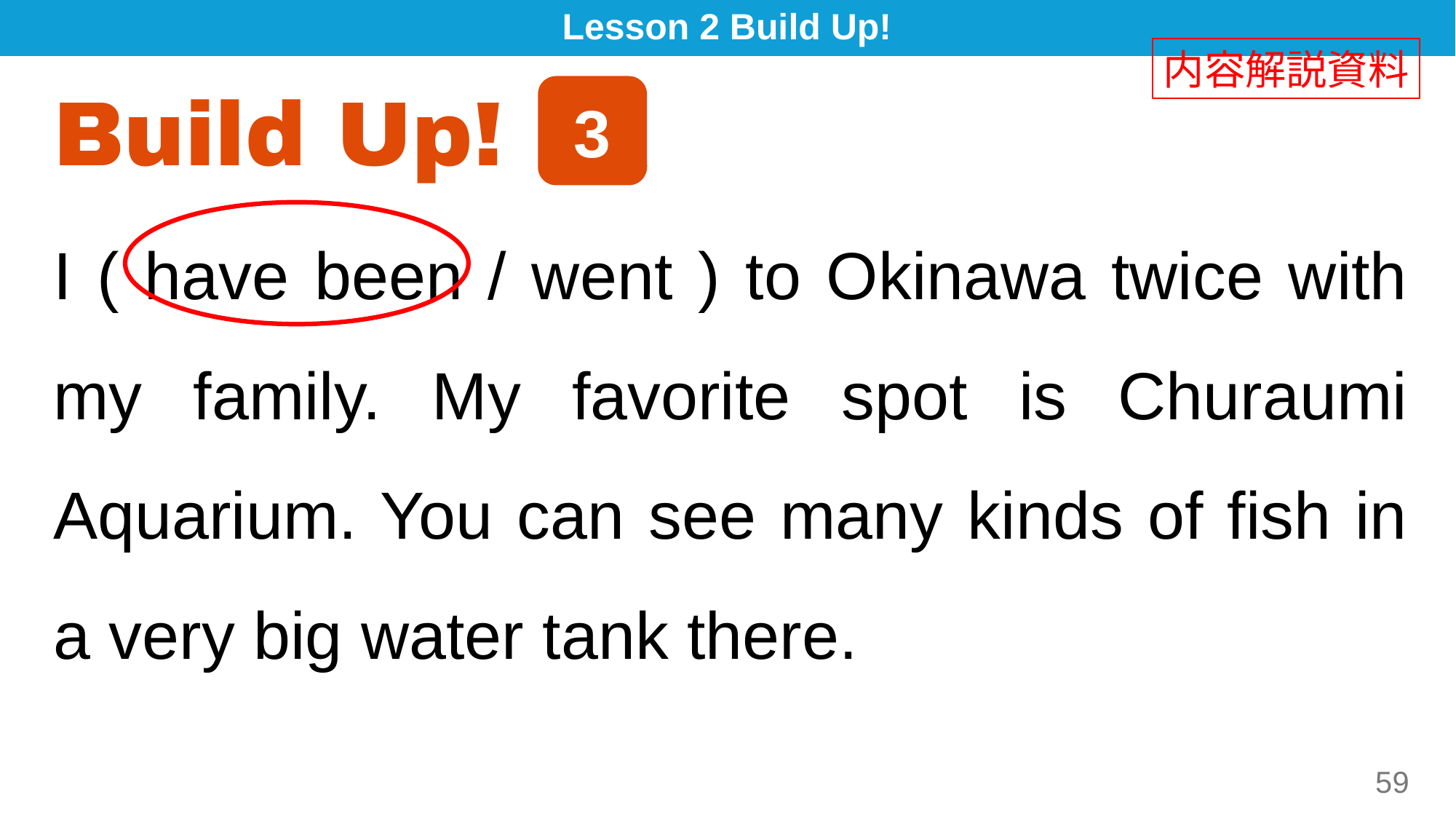

# Lesson 2 Build Up!
内容解説資料
3
Build Up!
I ( have been / went ) to Okinawa twice with my family. My favorite spot is Churaumi Aquarium. You can see many kinds of fish in a very big water tank there.

59